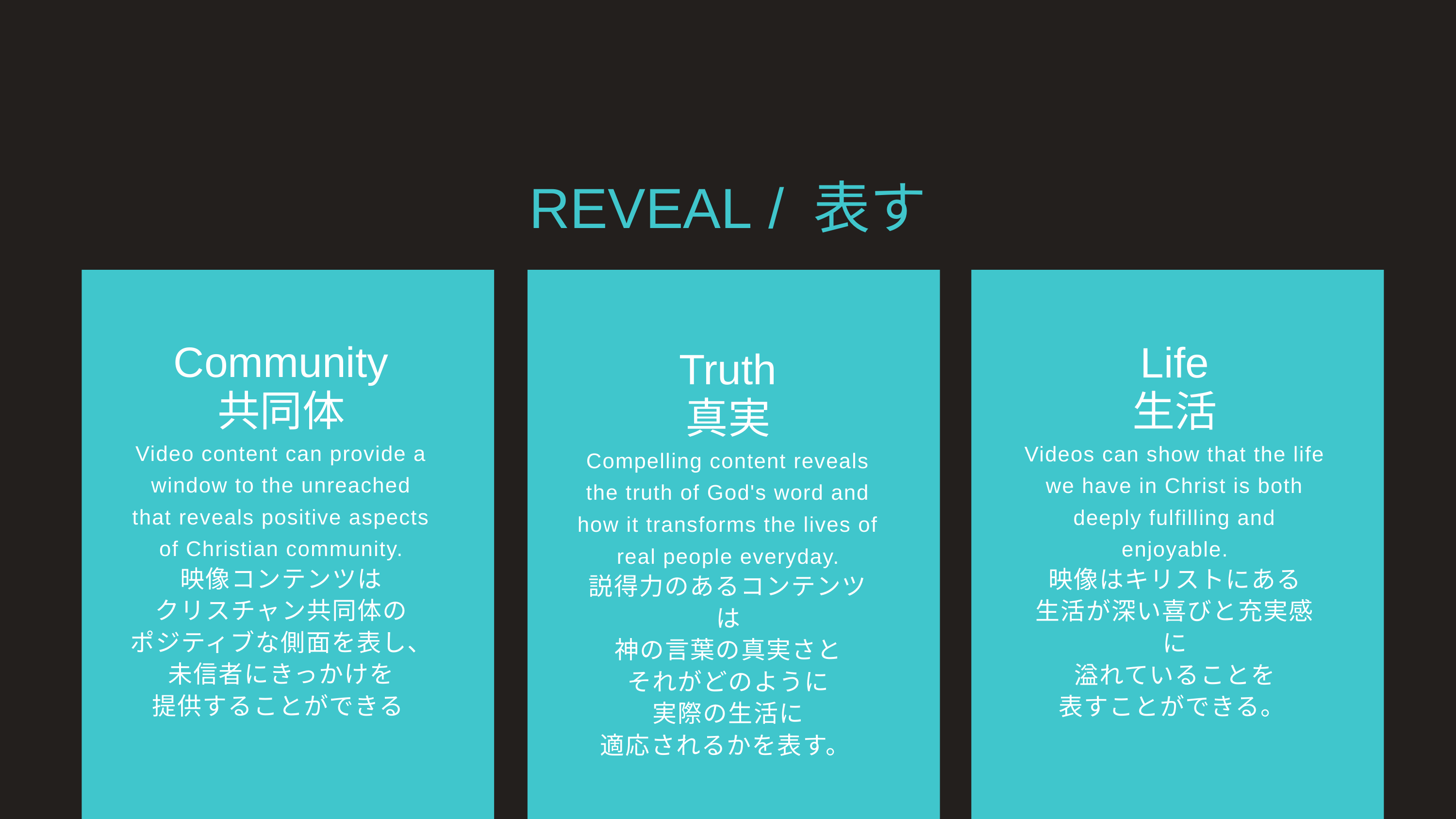

REVEAL / 表す

Community
共同体

Video content can provide a window to the unreached that reveals positive aspects of Christian community.
映像コンテンツは
クリスチャン共同体の
ポジティブな側面を表し、
未信者にきっかけを
提供することができる
Life
生活

Videos can show that the life we have in Christ is both deeply fulfilling and enjoyable.
映像はキリストにある
生活が深い喜びと充実感に
溢れていることを
表すことができる。
Truth
真実

Compelling content reveals the truth of God's word and how it transforms the lives of real people everyday.
説得力のあるコンテンツは
神の言葉の真実さと
それがどのように
実際の生活に
適応されるかを表す。